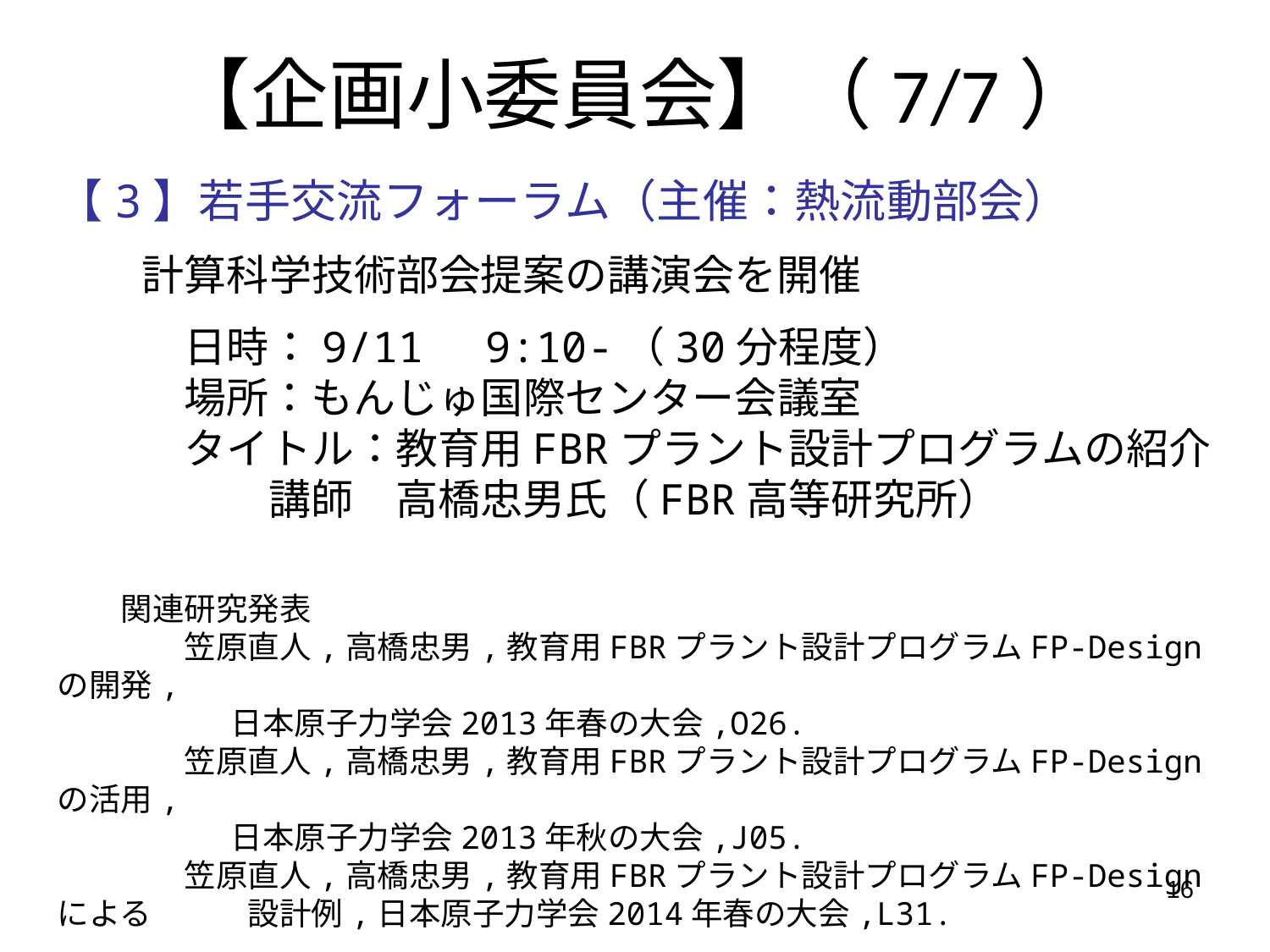

【企画小委員会】（7/7）
【3】若手交流フォーラム（主催：熱流動部会）

　　計算科学技術部会提案の講演会を開催

　　　日時：9/11　9:10-（30分程度）
	場所：もんじゅ国際センター会議室
　　　タイトル：教育用FBRプラント設計プログラムの紹介
　　　　　講師　高橋忠男氏（FBR高等研究所）

　　関連研究発表
	笠原直人,高橋忠男,教育用FBRプラント設計プログラムFP-Designの開発,
	 　日本原子力学会2013年春の大会,O26.
　　	笠原直人,高橋忠男,教育用FBRプラント設計プログラムFP-Designの活用,
	 　日本原子力学会2013年秋の大会,J05.
	笠原直人,高橋忠男,教育用FBRプラント設計プログラムFP-Designによる	　　設計例,日本原子力学会2014年春の大会,L31.

16